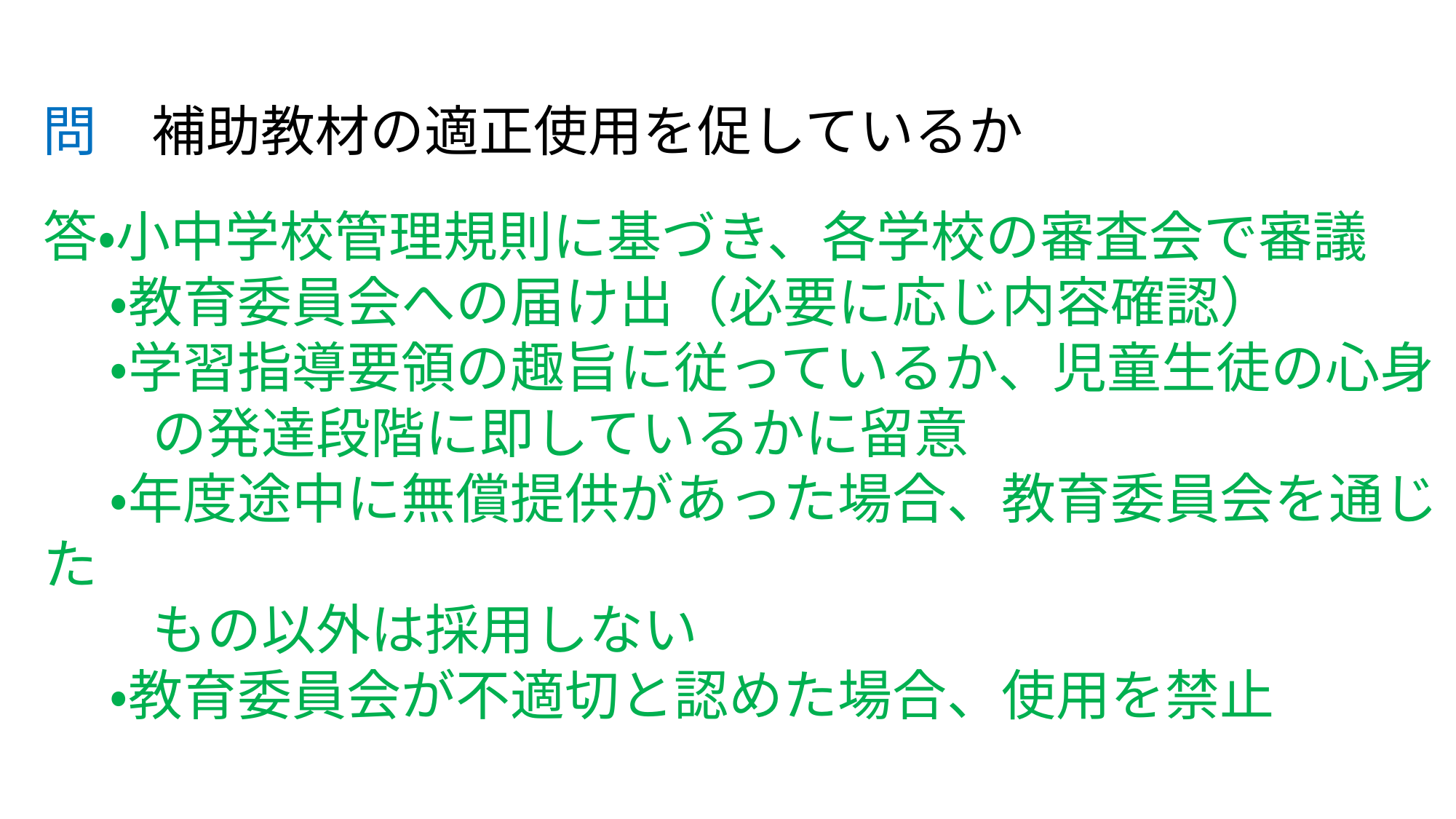

問　補助教材の適正使用を促しているか
答・小中学校管理規則に基づき、各学校の審査会で審議
　 ・教育委員会への届け出（必要に応じ内容確認）
　 ・学習指導要領の趣旨に従っているか、児童生徒の心身
　　の発達段階に即しているかに留意
　 ・年度途中に無償提供があった場合、教育委員会を通じた
　　もの以外は採用しない
　 ・教育委員会が不適切と認めた場合、使用を禁止